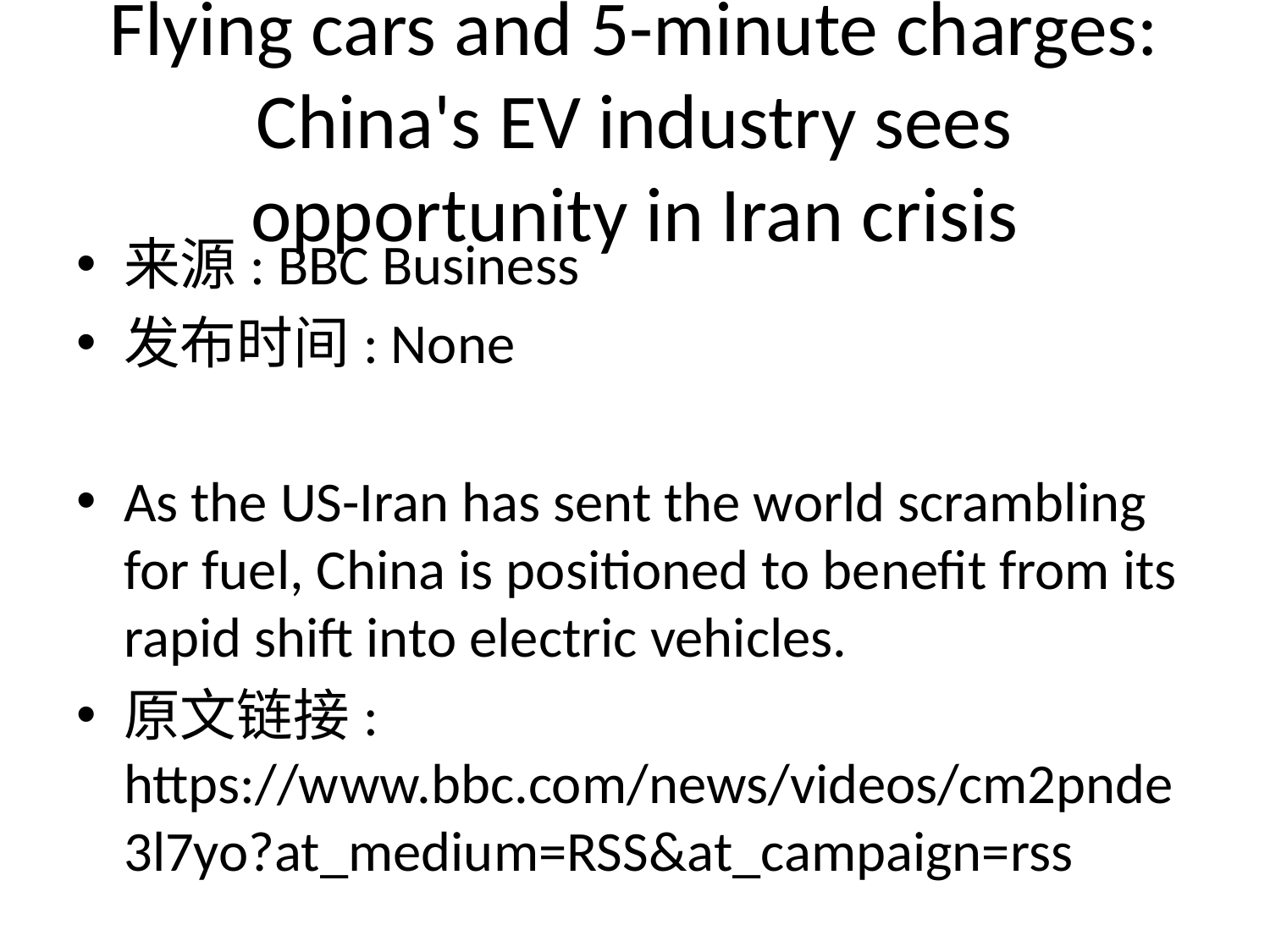

# Flying cars and 5-minute charges: China's EV industry sees opportunity in Iran crisis
来源: BBC Business
发布时间: None

As the US-Iran has sent the world scrambling for fuel, China is positioned to benefit from its rapid shift into electric vehicles.
原文链接: https://www.bbc.com/news/videos/cm2pnde3l7yo?at_medium=RSS&at_campaign=rss